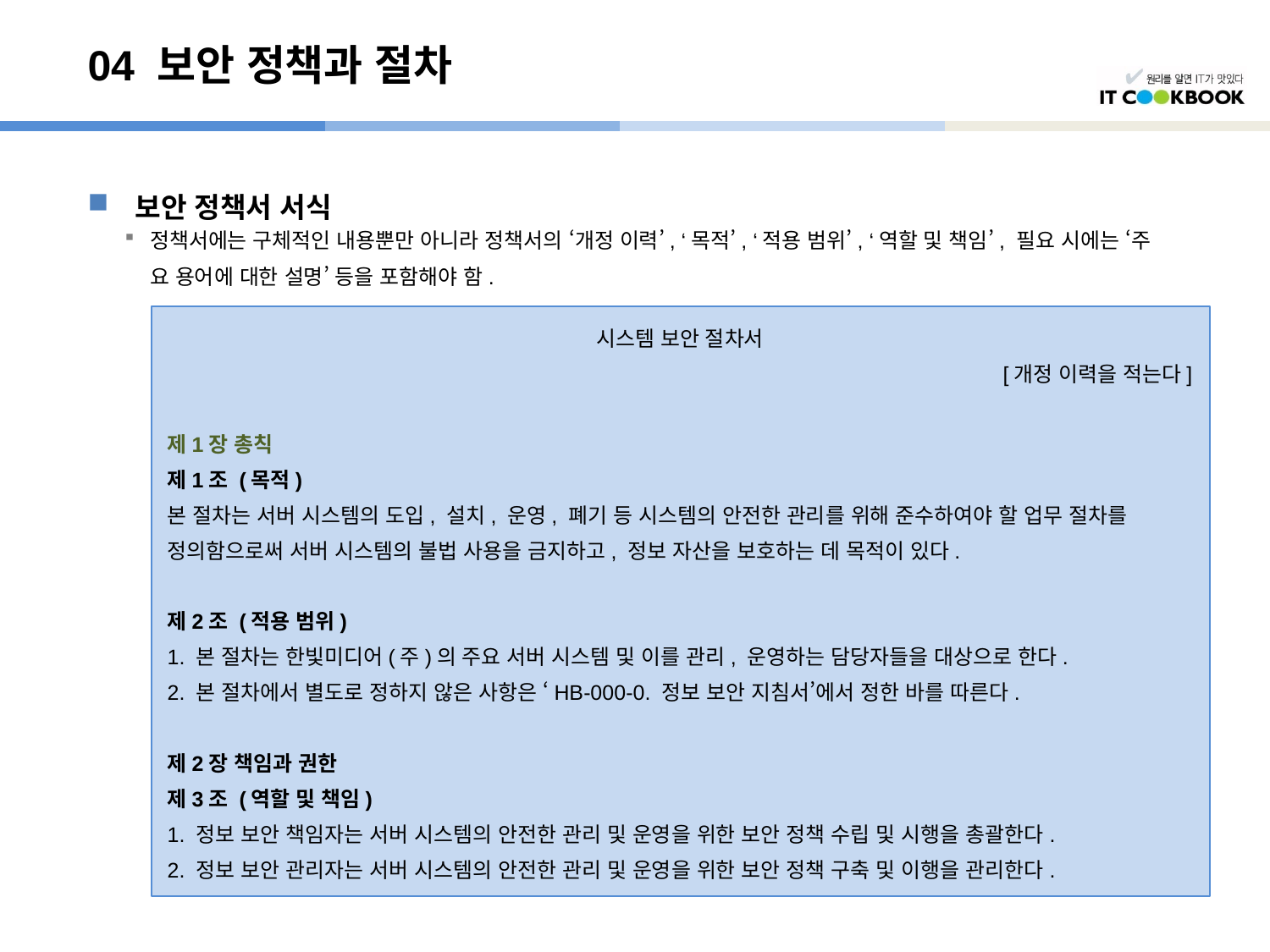

# 04 보안 정책과 절차
보안 정책서 서식
정책서에는 구체적인 내용뿐만 아니라 정책서의 ‘개정 이력’, ‘목적’, ‘적용 범위’, ‘역할 및 책임’, 필요 시에는 ‘주
	요 용어에 대한 설명’ 등을 포함해야 함.

시스템 보안 절차서
[개정 이력을 적는다]

제1장 총칙
제1조 (목적)
본 절차는 서버 시스템의 도입, 설치, 운영, 폐기 등 시스템의 안전한 관리를 위해 준수하여야 할 업무 절차를
정의함으로써 서버 시스템의 불법 사용을 금지하고, 정보 자산을 보호하는 데 목적이 있다.

제2조 (적용 범위)
1. 본 절차는 한빛미디어(주)의 주요 서버 시스템 및 이를 관리, 운영하는 담당자들을 대상으로 한다.
2. 본 절차에서 별도로 정하지 않은 사항은 ‘HB-000-0. 정보 보안 지침서’에서 정한 바를 따른다.

제2장 책임과 권한
제3조 (역할 및 책임)
1. 정보 보안 책임자는 서버 시스템의 안전한 관리 및 운영을 위한 보안 정책 수립 및 시행을 총괄한다.
2. 정보 보안 관리자는 서버 시스템의 안전한 관리 및 운영을 위한 보안 정책 구축 및 이행을 관리한다.